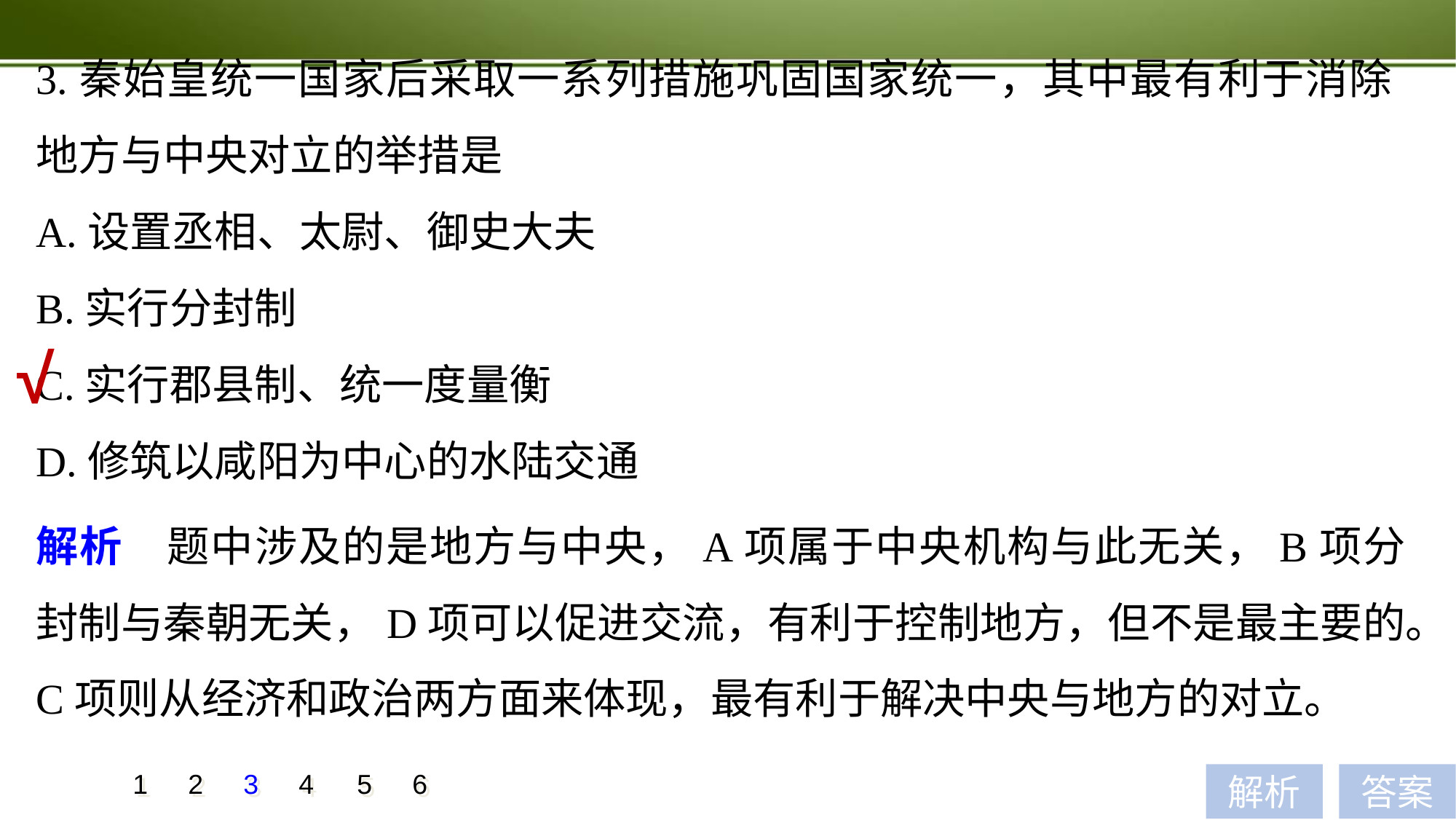

3.秦始皇统一国家后采取一系列措施巩固国家统一，其中最有利于消除地方与中央对立的举措是
A.设置丞相、太尉、御史大夫
B.实行分封制
C.实行郡县制、统一度量衡
D.修筑以咸阳为中心的水陆交通
√
解析　题中涉及的是地方与中央，A项属于中央机构与此无关，B项分封制与秦朝无关，D项可以促进交流，有利于控制地方，但不是最主要的。C项则从经济和政治两方面来体现，最有利于解决中央与地方的对立。
1
2
3
4
5
6
解析
答案